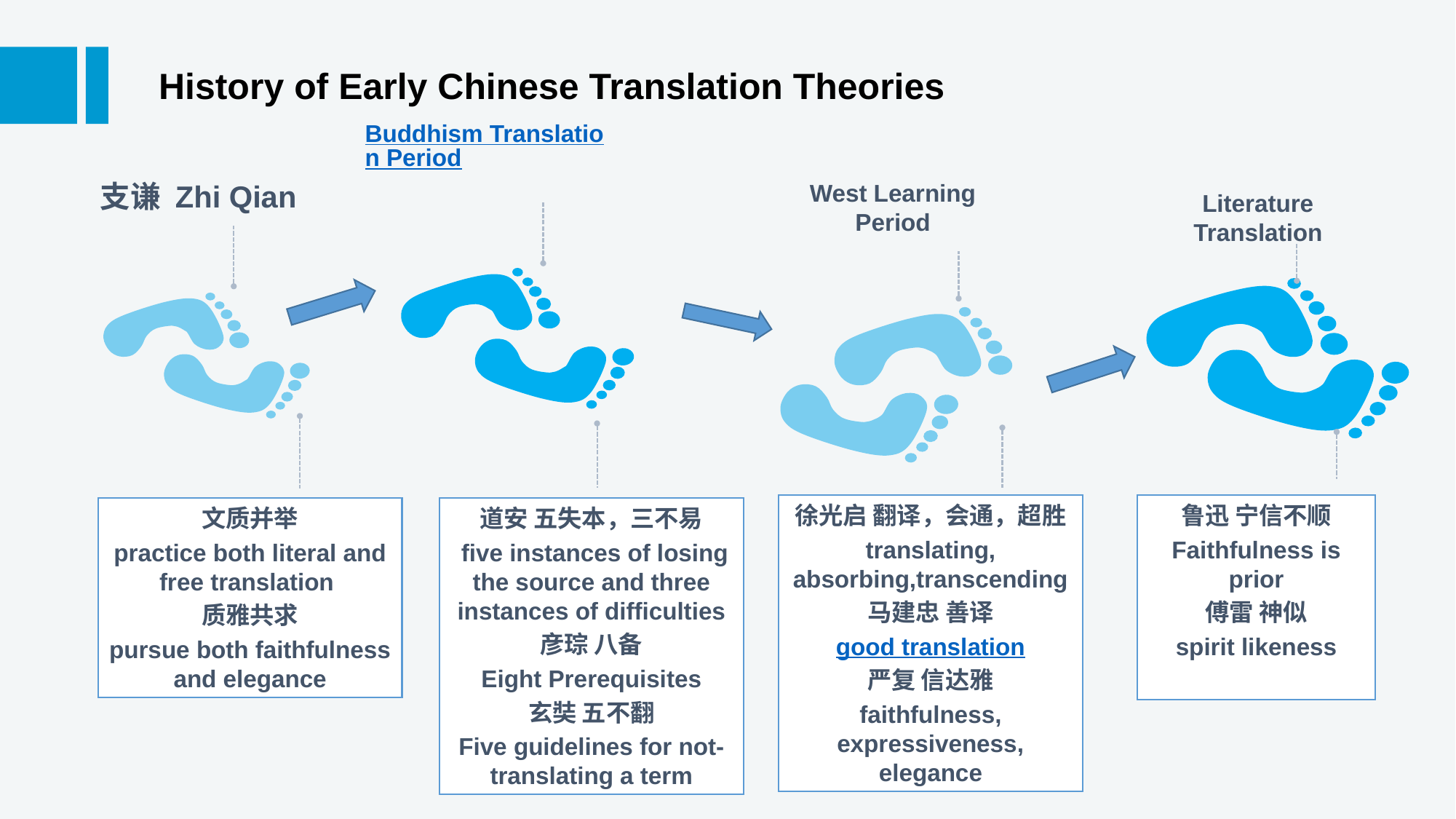

History of Early Chinese Translation Theories

Buddhism Translation Period
支谦 Zhi Qian
West Learning Period
Literature Translation

鲁迅 宁信不顺
Faithfulness is prior
傅雷 神似
spirit likeness

徐光启 翻译，会通，超胜
translating, absorbing,transcending
马建忠 善译
good translation
严复 信达雅
faithfulness, expressiveness, elegance
文质并举
practice both literal and free translation
质雅共求
pursue both faithfulness and elegance
道安 五失本，三不易
 five instances of losing the source and three instances of difficulties
彦琮 八备
Eight Prerequisites
玄奘 五不翻
Five guidelines for not-translating a term